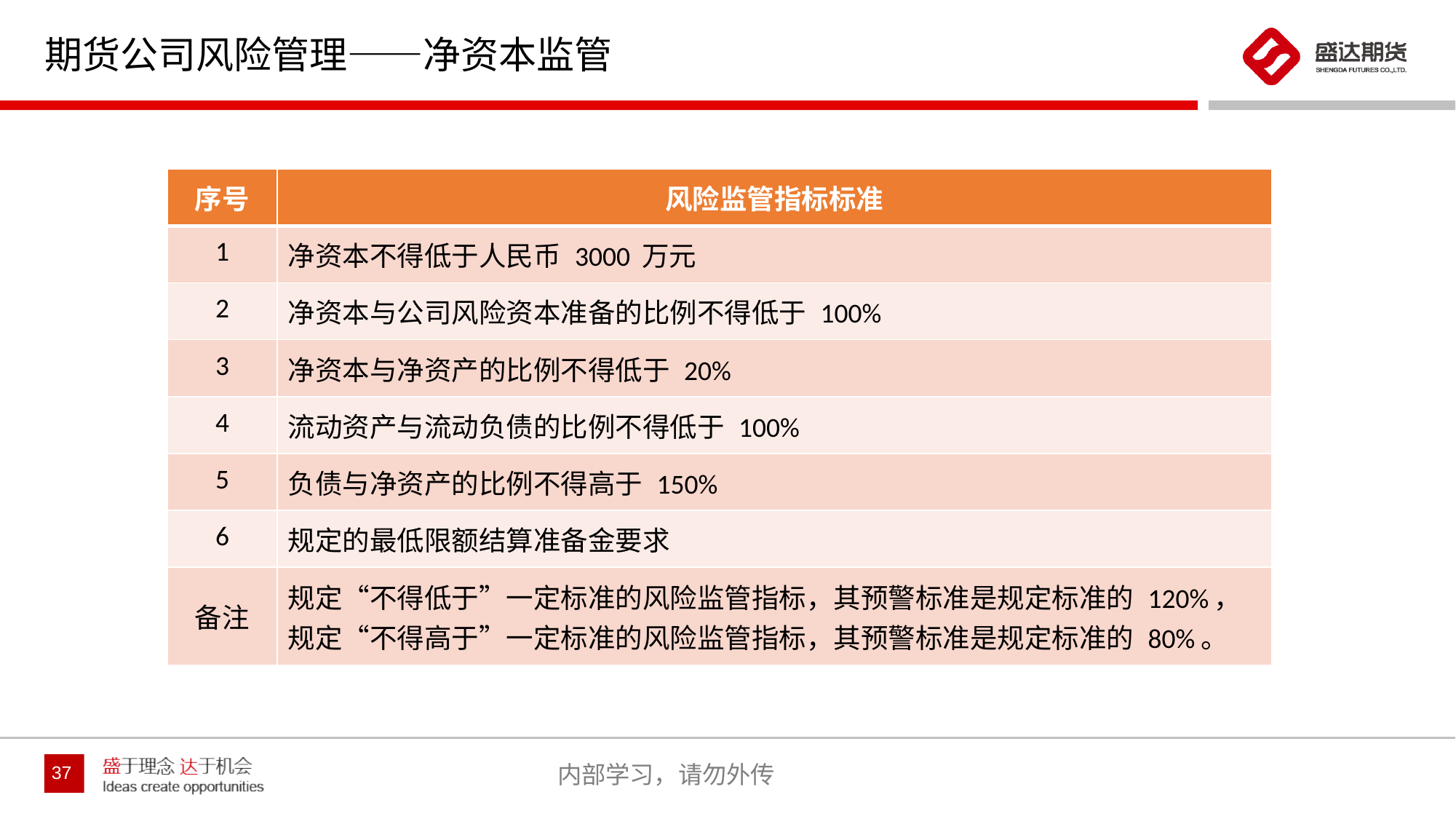

# 期货公司风险管理——净资本监管
| 序号 | 风险监管指标标准 |
| --- | --- |
| 1 | 净资本不得低于人民币 3000 万元 |
| 2 | 净资本与公司风险资本准备的比例不得低于 100% |
| 3 | 净资本与净资产的比例不得低于 20% |
| 4 | 流动资产与流动负债的比例不得低于 100% |
| 5 | 负债与净资产的比例不得高于 150% |
| 6 | 规定的最低限额结算准备金要求 |
| 备注 | 规定“不得低于”一定标准的风险监管指标，其预警标准是规定标准的 120%，规定“不得高于”一定标准的风险监管指标，其预警标准是规定标准的 80%。 |